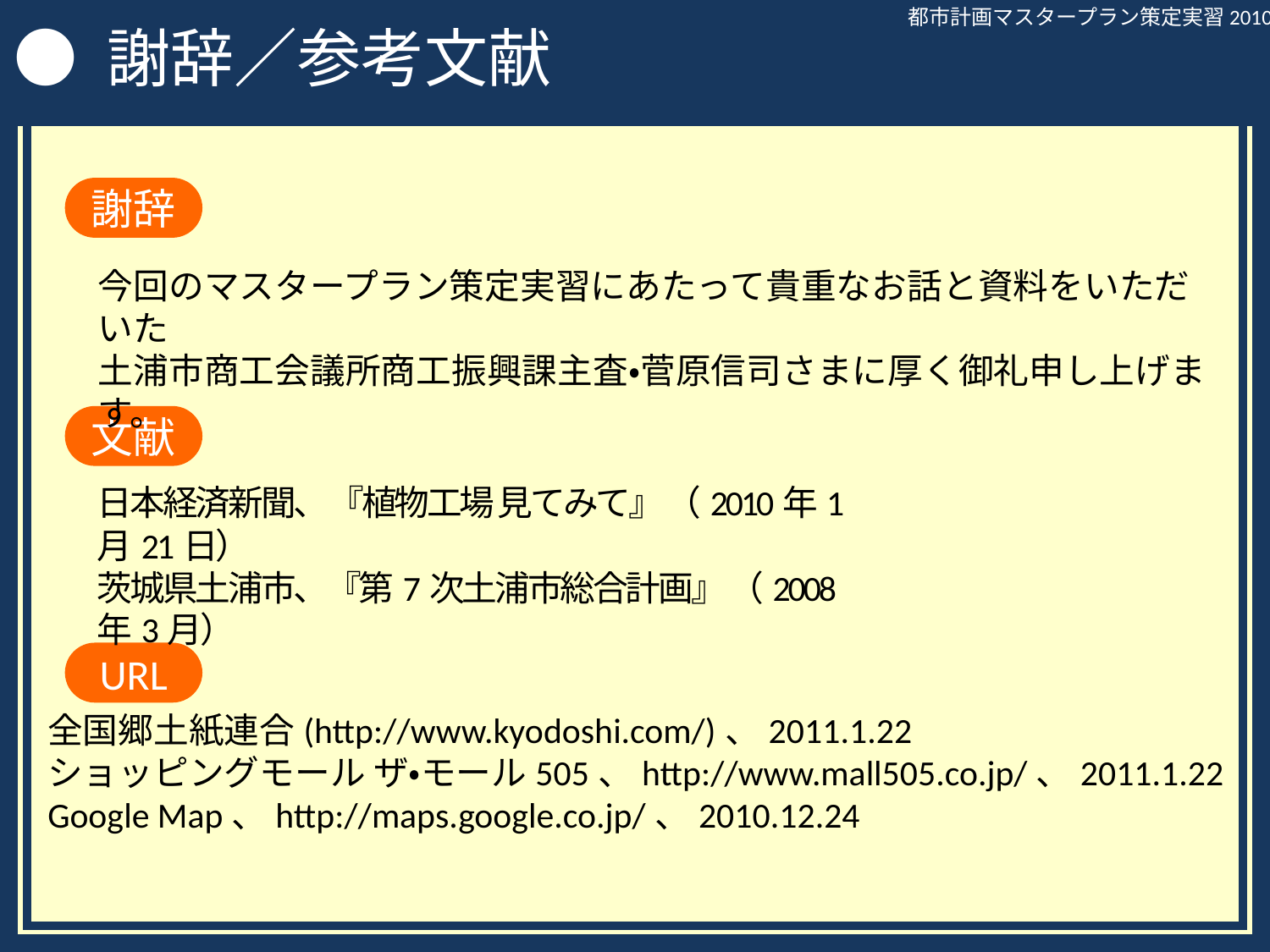

● 謝辞／参考文献
都市計画マスタープラン策定実習2010

謝辞
今回のマスタープラン策定実習にあたって貴重なお話と資料をいただいた
土浦市商工会議所商工振興課主査・菅原信司さまに厚く御礼申し上げます。
文献
日本経済新聞、『植物工場 見てみて』 （2010年1月21日）
茨城県土浦市、『第7次土浦市総合計画』 （2008年3月）
URL
全国郷土紙連合(http://www.kyodoshi.com/)、2011.1.22
ショッピングモール ザ・モール505、http://www.mall505.co.jp/、2011.1.22
Google Map、http://maps.google.co.jp/、2010.12.24